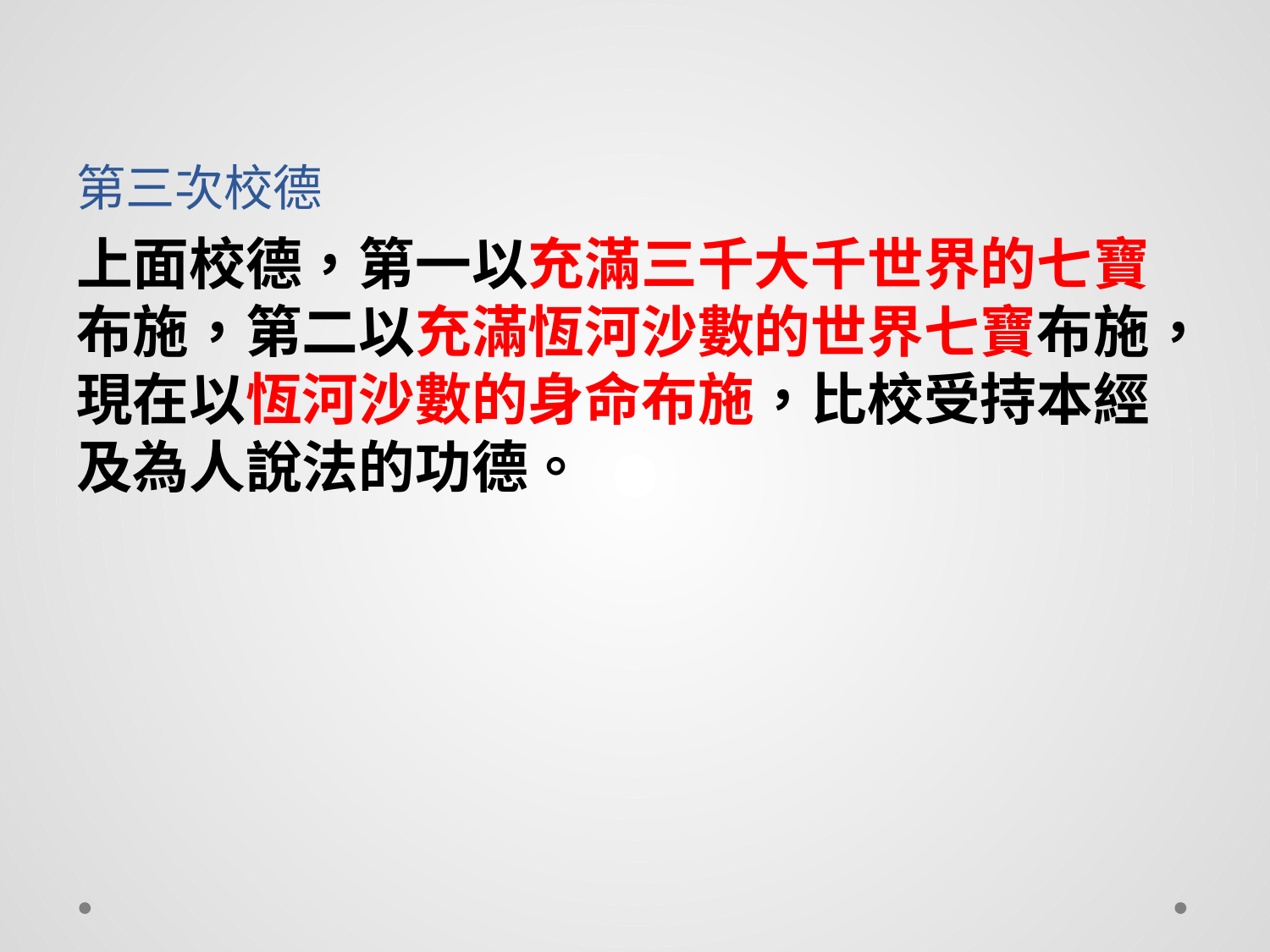

# 第三次校德
上面校德，第一以充滿三千大千世界的七寶布施，第二以充滿恆河沙數的世界七寶布施，現在以恆河沙數的身命布施，比校受持本經及為人說法的功德。